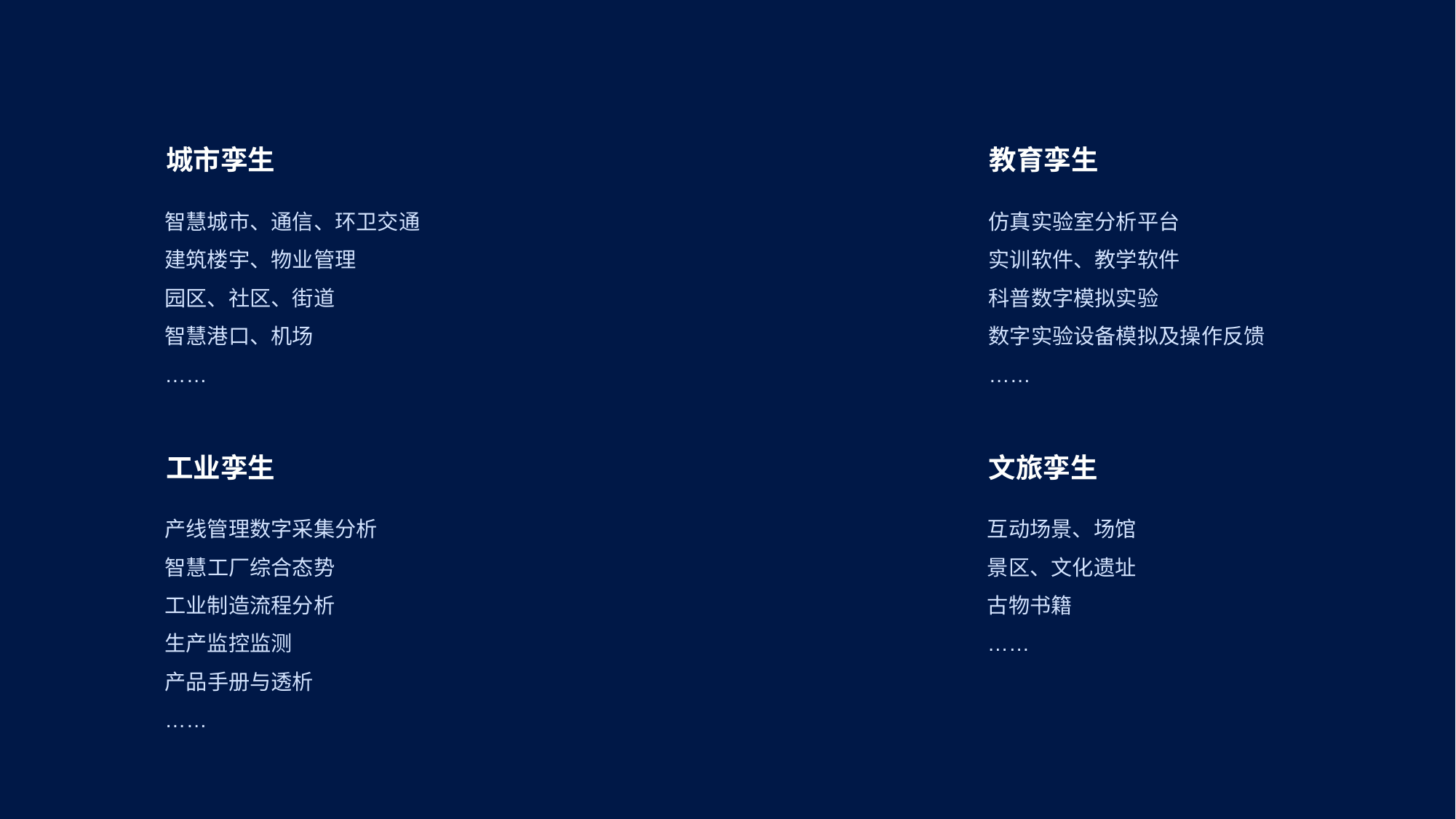

城市孪生
教育孪生
智慧城市、通信、环卫交通
建筑楼宇、物业管理
园区、社区、街道
智慧港口、机场
……
仿真实验室分析平台
实训软件、教学软件
科普数字模拟实验
数字实验设备模拟及操作反馈
……
工业孪生
文旅孪生
产线管理数字采集分析
智慧工厂综合态势
工业制造流程分析
生产监控监测
产品手册与透析
……
互动场景、场馆
景区、文化遗址
古物书籍
……